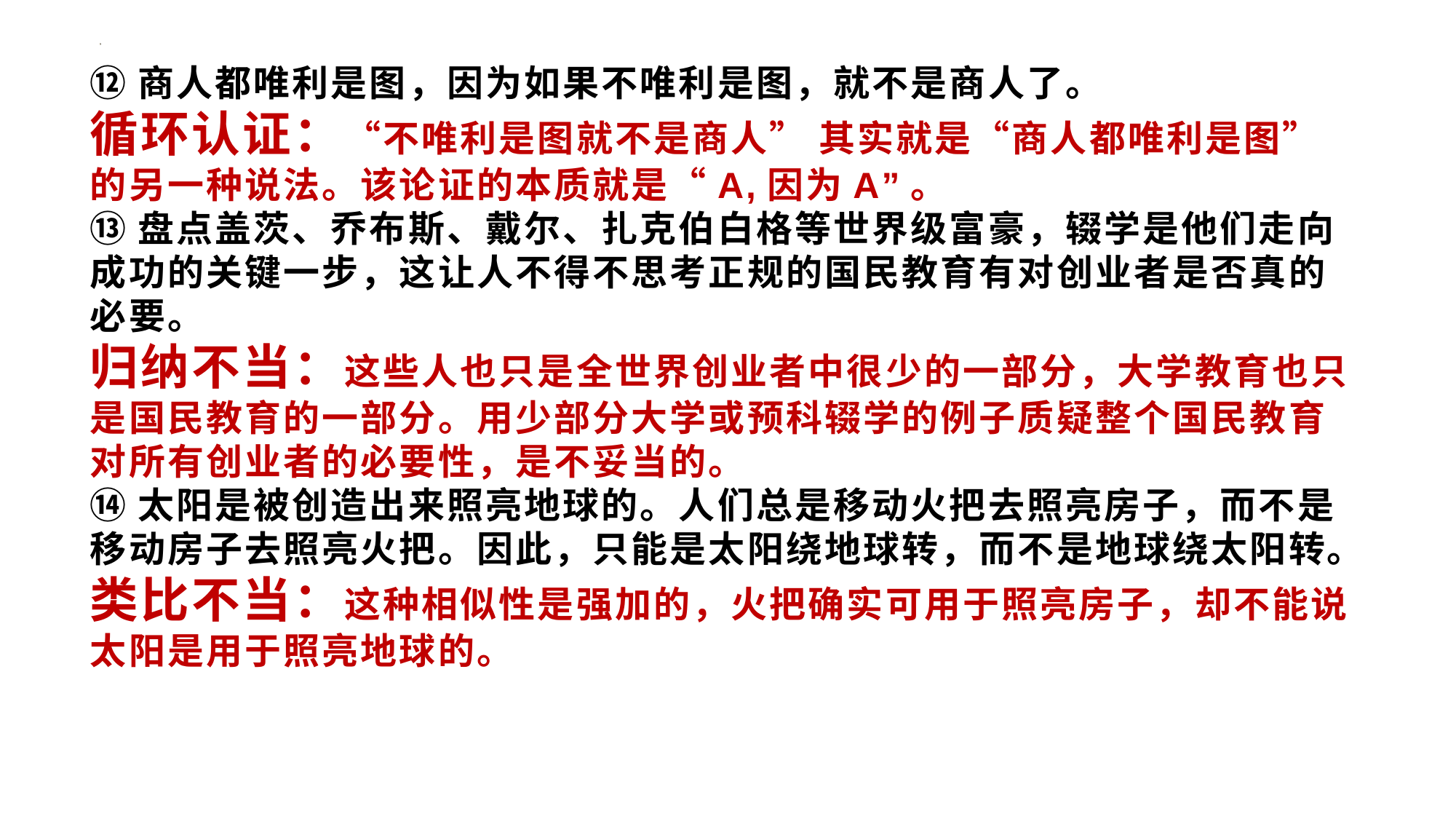

⑫商人都唯利是图，因为如果不唯利是图，就不是商人了。
循环认证：“不唯利是图就不是商人” 其实就是“商人都唯利是图”的另一种说法。该论证的本质就是“A,因为A”。
⑬盘点盖茨、乔布斯、戴尔、扎克伯白格等世界级富豪，辍学是他们走向成功的关键一步，这让人不得不思考正规的国民教育有对创业者是否真的必要。
归纳不当：这些人也只是全世界创业者中很少的一部分，大学教育也只是国民教育的一部分。用少部分大学或预科辍学的例子质疑整个国民教育对所有创业者的必要性，是不妥当的。
⑭太阳是被创造出来照亮地球的。人们总是移动火把去照亮房子，而不是移动房子去照亮火把。因此，只能是太阳绕地球转，而不是地球绕太阳转。
类比不当：这种相似性是强加的，火把确实可用于照亮房子，却不能说太阳是用于照亮地球的。